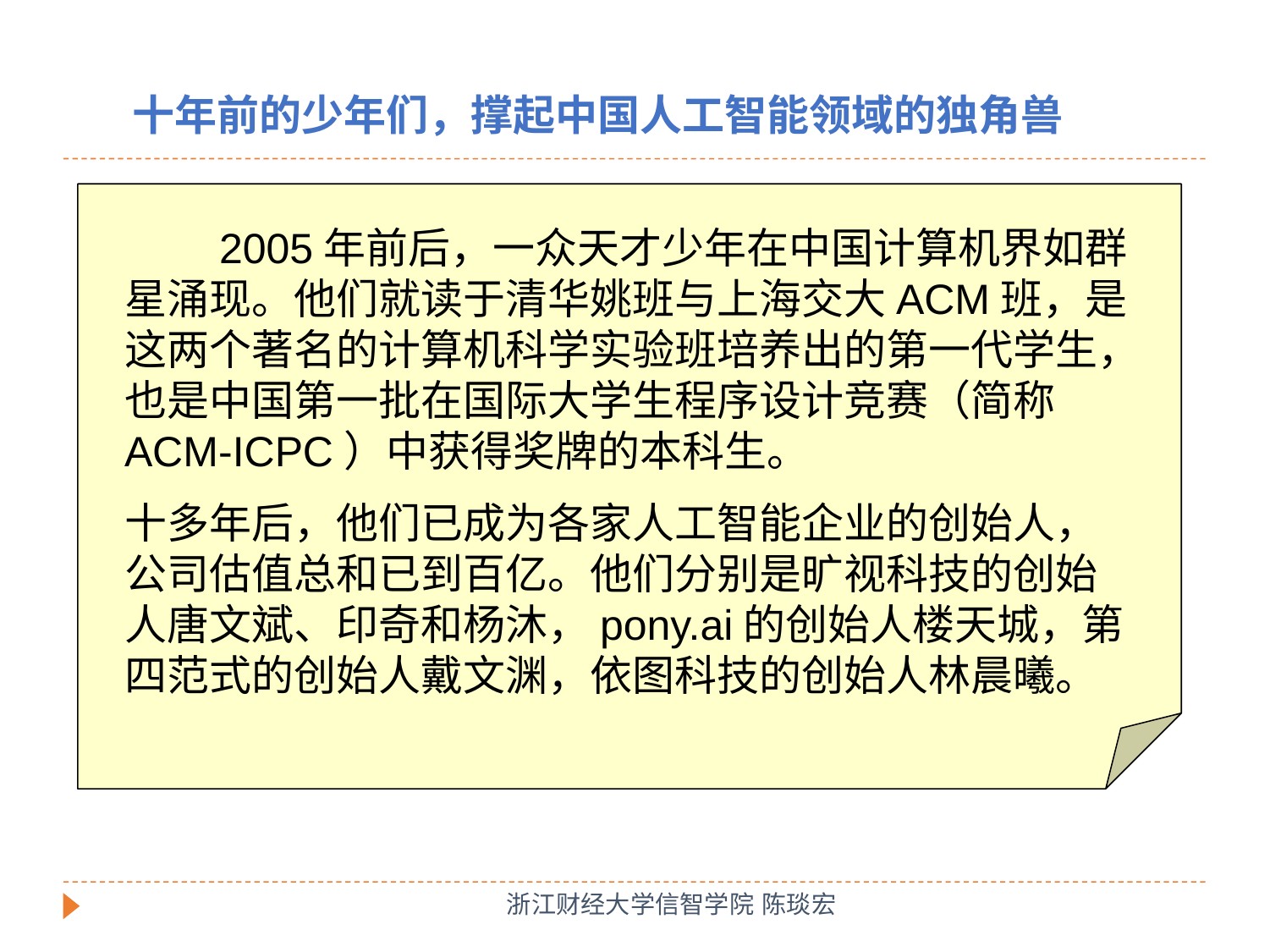

十年前的少年们，撑起中国人工智能领域的独角兽

        2005年前后，一众天才少年在中国计算机界如群星涌现。他们就读于清华姚班与上海交大ACM班，是这两个著名的计算机科学实验班培养出的第一代学生，也是中国第一批在国际大学生程序设计竞赛（简称ACM-ICPC）中获得奖牌的本科生。
十多年后，他们已成为各家人工智能企业的创始人，公司估值总和已到百亿。他们分别是旷视科技的创始人唐文斌、印奇和杨沐，pony.ai的创始人楼天城，第四范式的创始人戴文渊，依图科技的创始人林晨曦。

浙江财经大学信智学院 陈琰宏
17